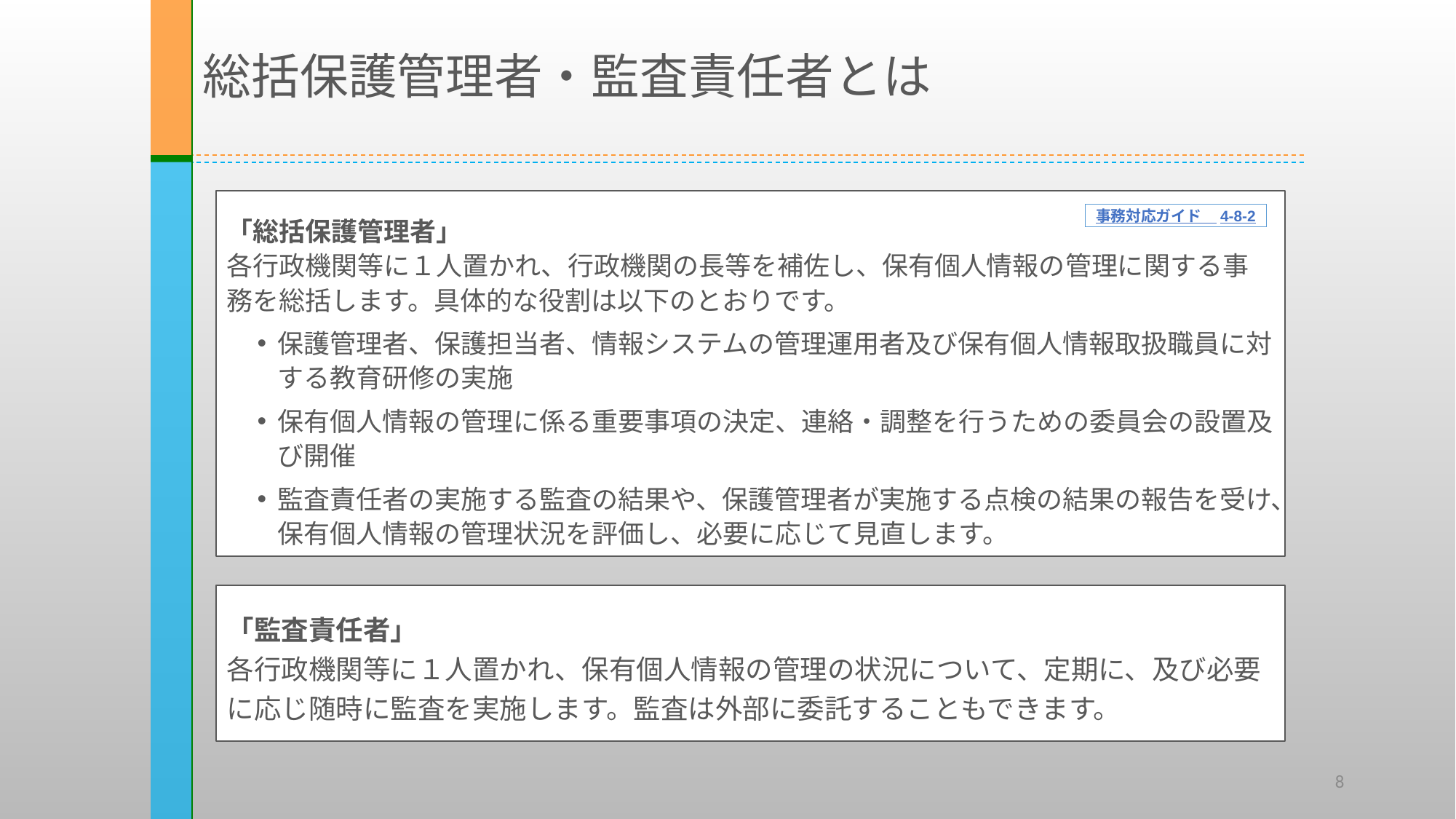

# 総括保護管理者・監査責任者とは

「総括保護管理者」
各行政機関等に１人置かれ、行政機関の長等を補佐し、保有個人情報の管理に関する事務を総括します。具体的な役割は以下のとおりです。
保護管理者、保護担当者、情報システムの管理運用者及び保有個人情報取扱職員に対する教育研修の実施
保有個人情報の管理に係る重要事項の決定、連絡・調整を行うための委員会の設置及び開催
監査責任者の実施する監査の結果や、保護管理者が実施する点検の結果の報告を受け、保有個人情報の管理状況を評価し、必要に応じて見直します。

事務対応ガイド　4-8-2
「監査責任者」
各行政機関等に１人置かれ、保有個人情報の管理の状況について、定期に、及び必要に応じ随時に監査を実施します。監査は外部に委託することもできます。

8